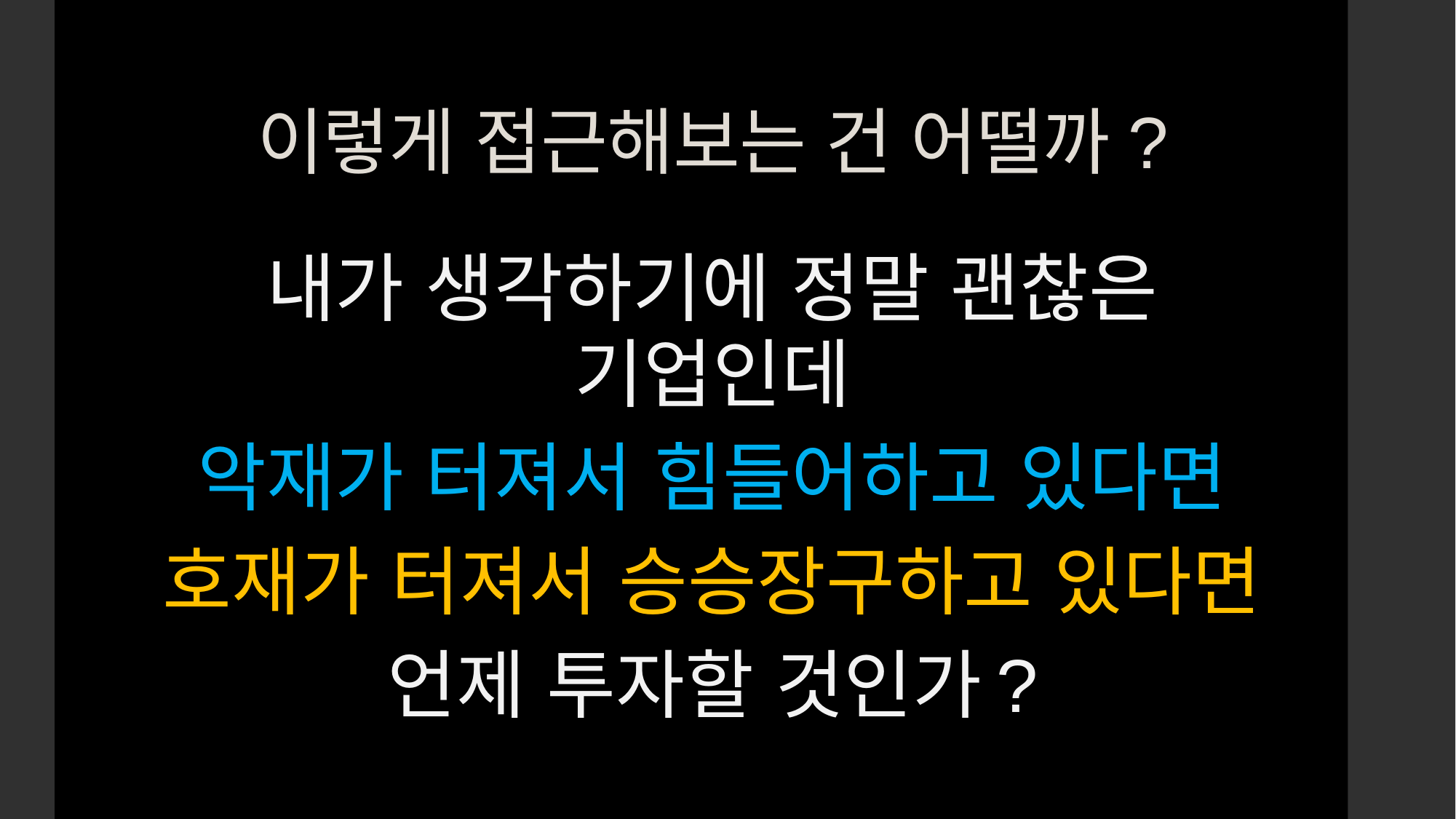

# 이렇게 접근해보는 건 어떨까?
내가 생각하기에 정말 괜찮은 기업인데
악재가 터져서 힘들어하고 있다면
호재가 터져서 승승장구하고 있다면
언제 투자할 것인가?